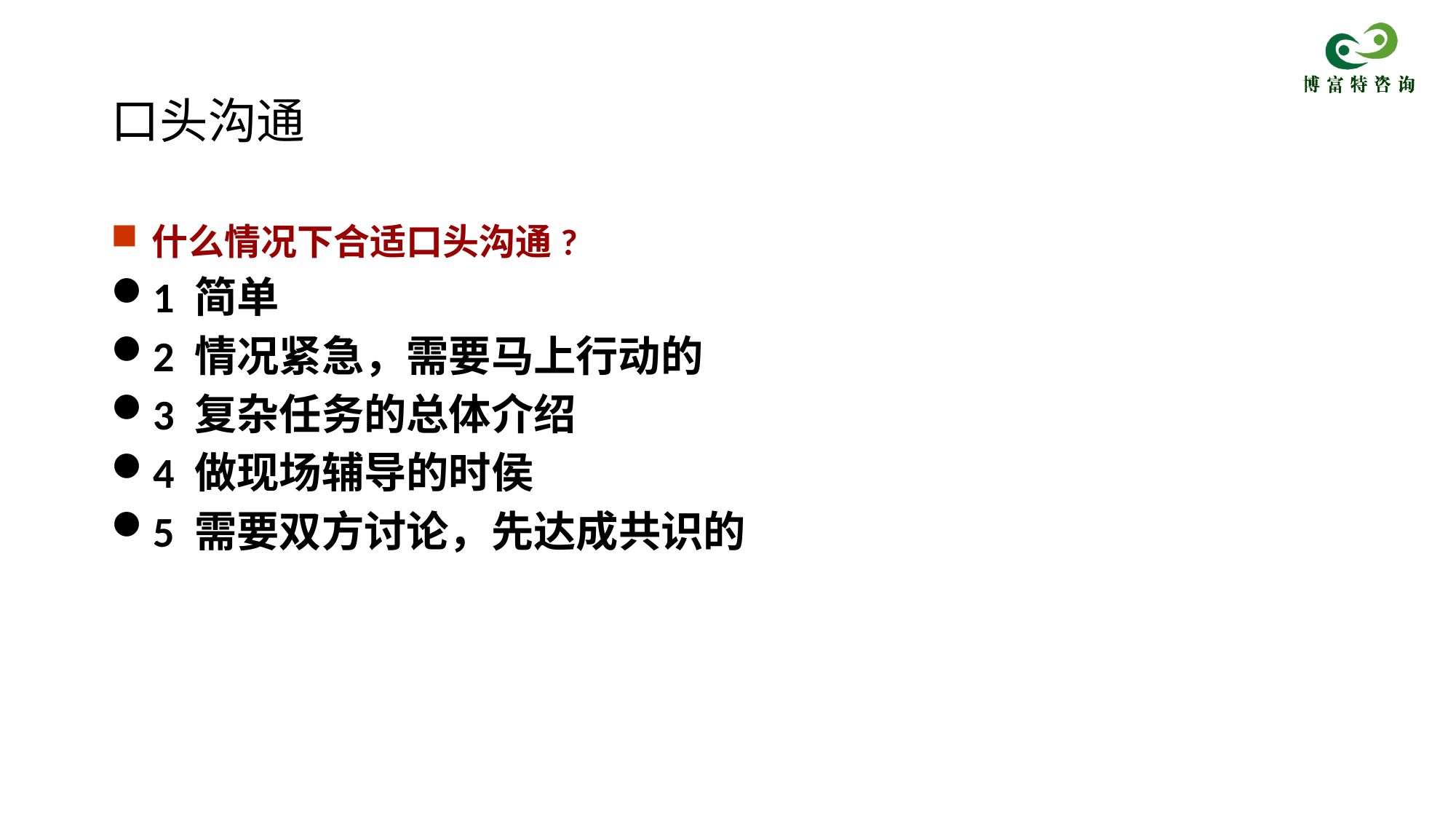

# 口头沟通
什么情况下合适口头沟通?
1 简单
2 情况紧急，需要马上行动的
3 复杂任务的总体介绍
4 做现场辅导的时侯
5 需要双方讨论，先达成共识的